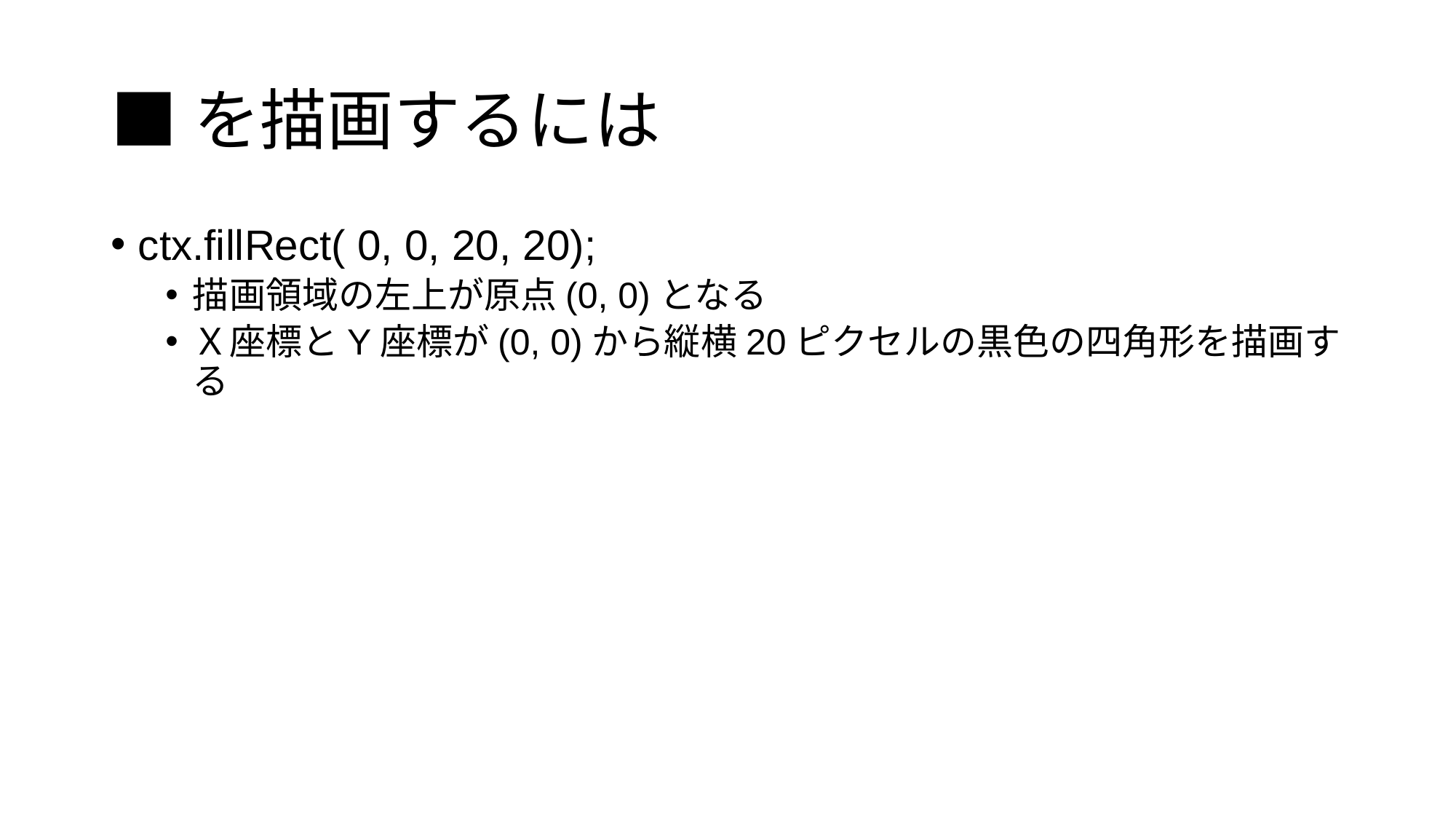

# ■を描画するには
ctx.fillRect( 0, 0, 20, 20);
描画領域の左上が原点(0, 0)となる
Ｘ座標とY座標が(0, 0)から縦横20ピクセルの黒色の四角形を描画する